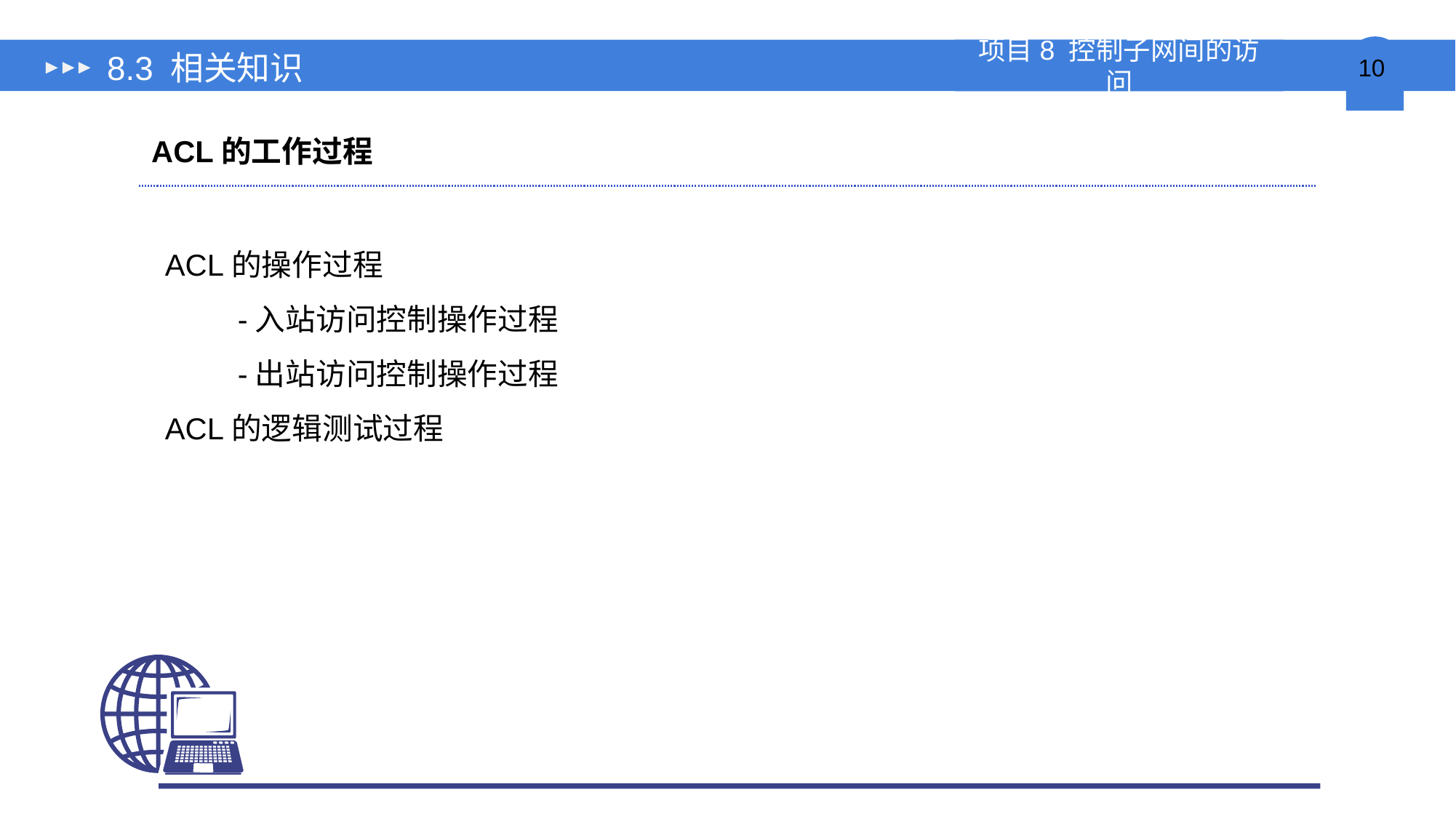

# 8.3 相关知识
ACL的工作过程

ACL的操作过程
-入站访问控制操作过程
-出站访问控制操作过程
ACL的逻辑测试过程